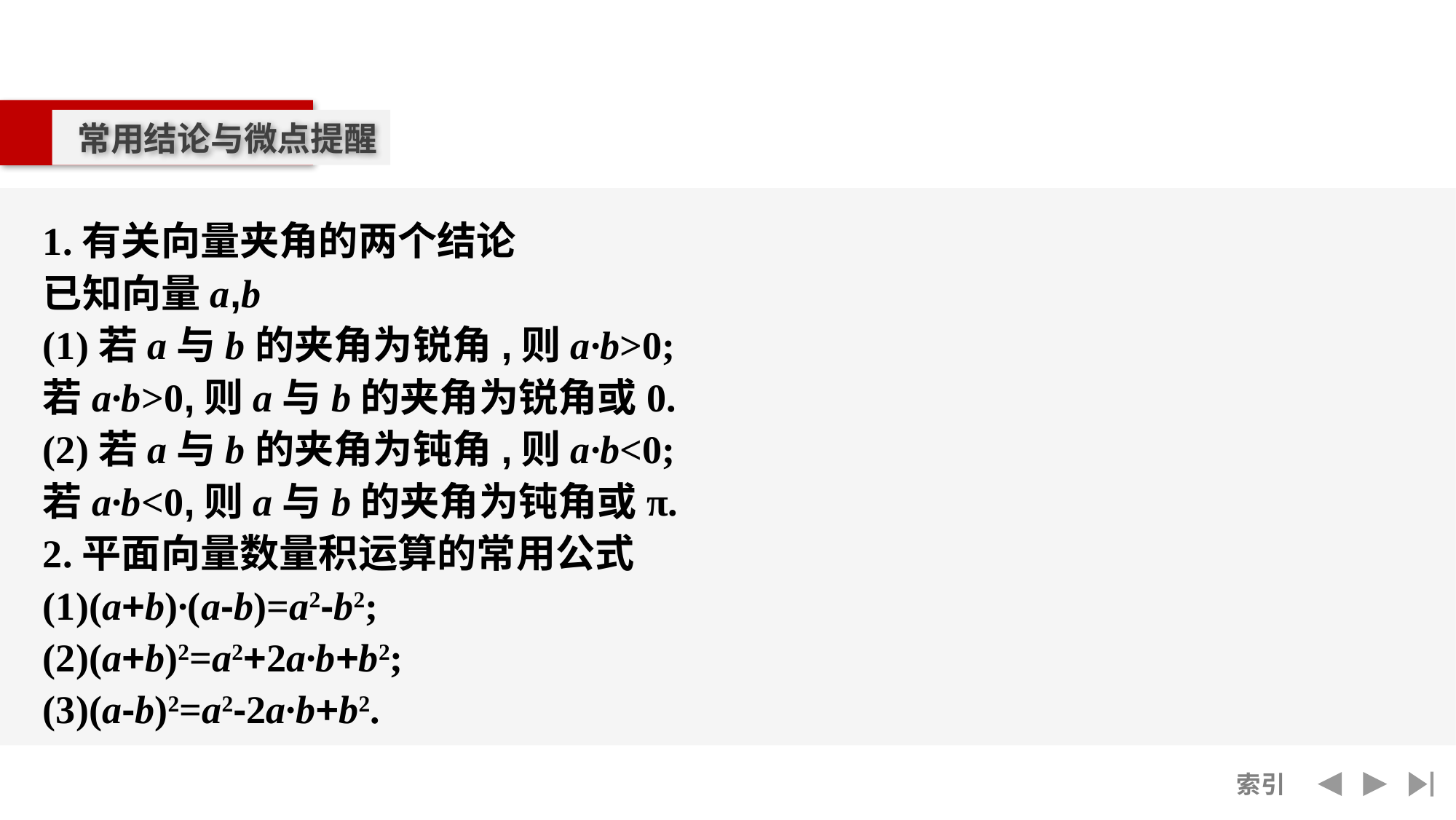

常用结论与微点提醒

1.有关向量夹角的两个结论
已知向量a,b
(1)若a与b的夹角为锐角,则a·b>0;
若a·b>0,则a与b的夹角为锐角或0.
(2)若a与b的夹角为钝角,则a·b<0;
若a·b<0,则a与b的夹角为钝角或π.
2.平面向量数量积运算的常用公式
(1)(a+b)·(a-b)=a2-b2;
(2)(a+b)2=a2+2a·b+b2;
(3)(a-b)2=a2-2a·b+b2.